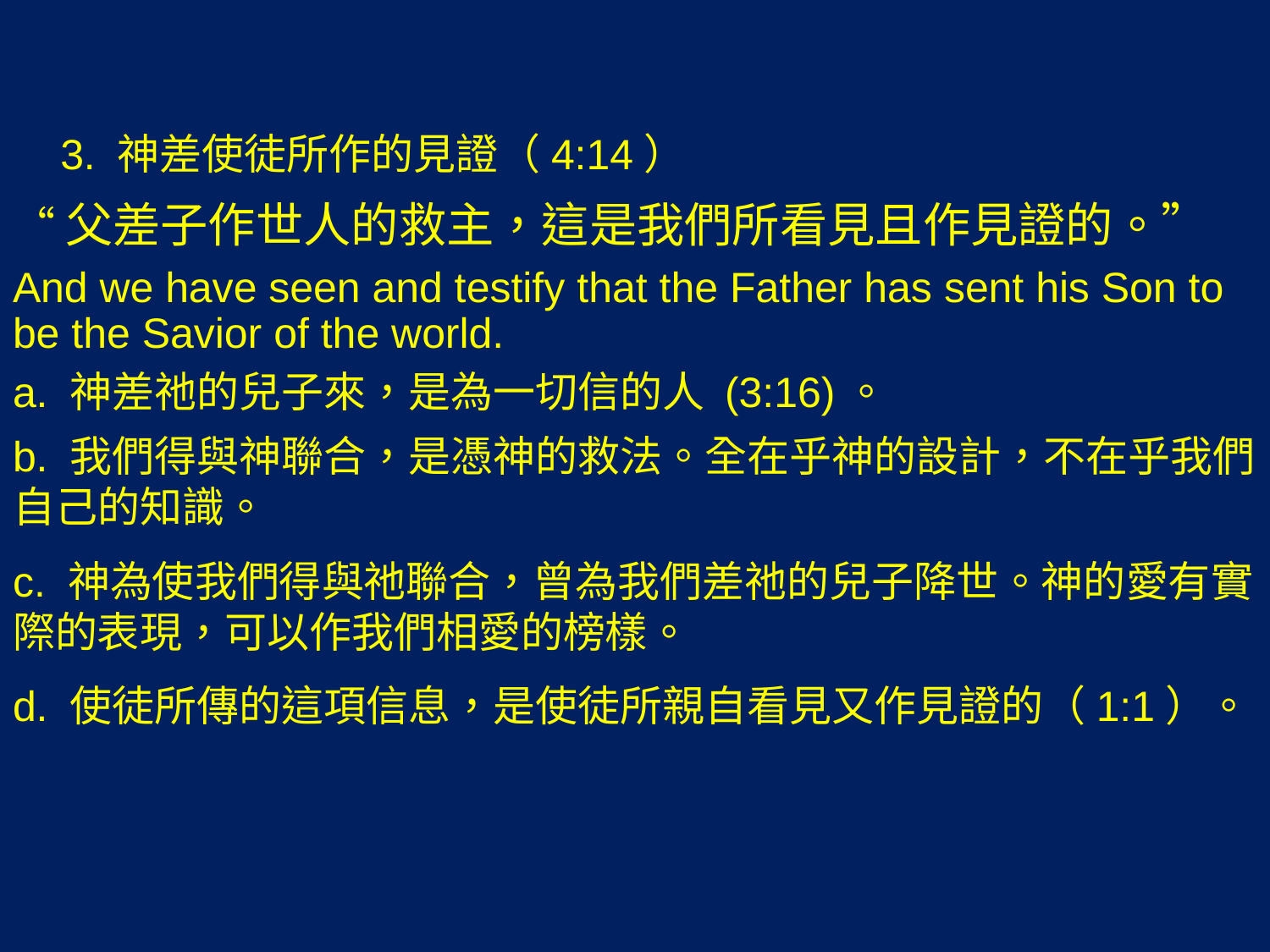

3. 神差使徒所作的見證（4:14）
“父差子作世人的救主，這是我們所看見且作見證的。”
And we have seen and testify that the Father has sent his Son to be the Savior of the world.
a. 神差祂的兒子來，是為一切信的人 (3:16)。
b. 我們得與神聯合，是憑神的救法。全在乎神的設計，不在乎我們自己的知識。
c. 神為使我們得與祂聯合，曾為我們差祂的兒子降世。神的愛有實際的表現，可以作我們相愛的榜樣。
d. 使徒所傳的這項信息，是使徒所親自看見又作見證的（1:1）。